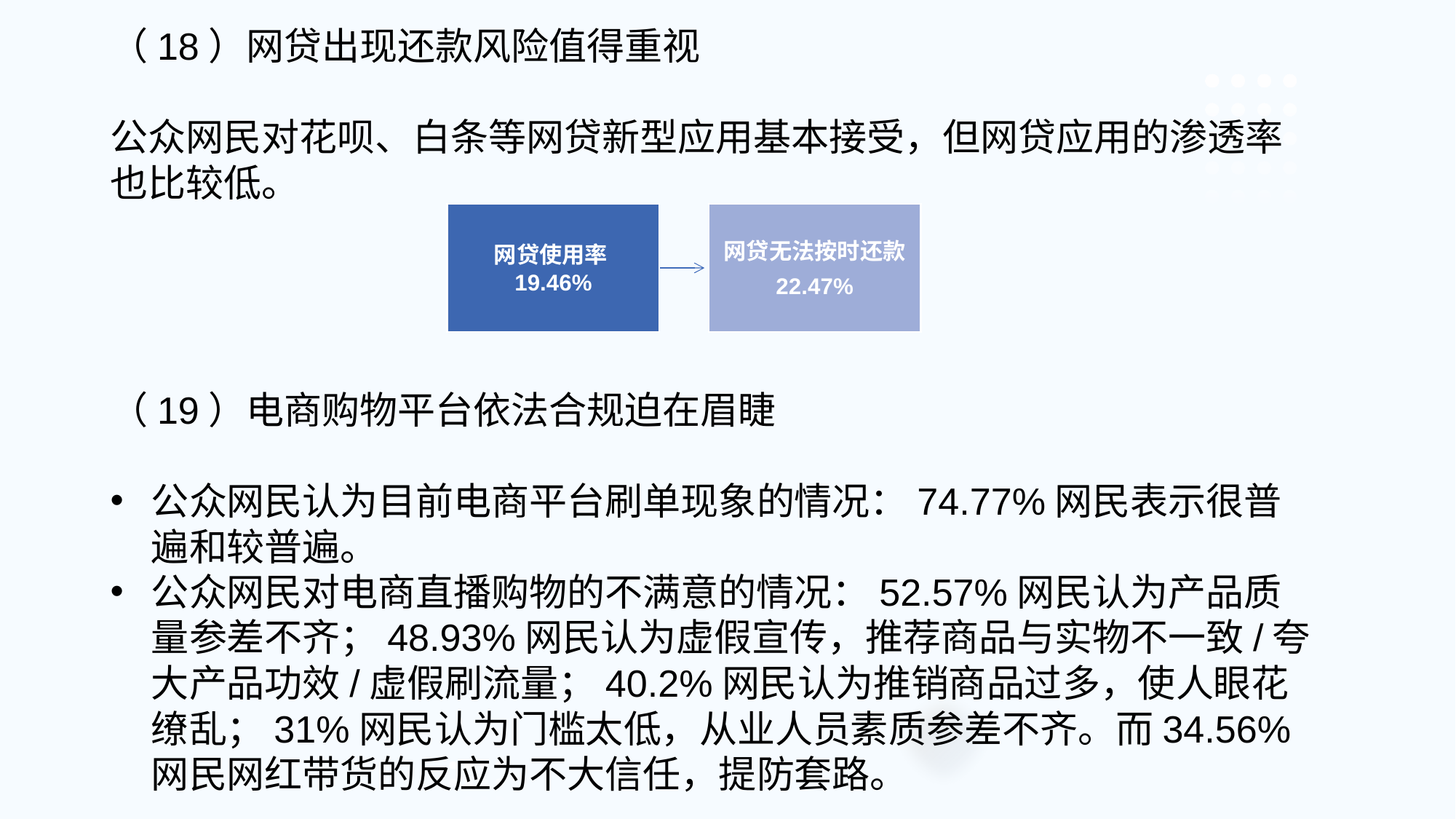

（18）网贷出现还款风险值得重视

公众网民对花呗、白条等网贷新型应用基本接受，但网贷应用的渗透率也比较低。

（19）电商购物平台依法合规迫在眉睫

公众网民认为目前电商平台刷单现象的情况：74.77%网民表示很普遍和较普遍。
公众网民对电商直播购物的不满意的情况：52.57%网民认为产品质量参差不齐；48.93%网民认为虚假宣传，推荐商品与实物不一致/夸大产品功效/虚假刷流量；40.2%网民认为推销商品过多，使人眼花缭乱；31%网民认为门槛太低，从业人员素质参差不齐。而34.56%网民网红带货的反应为不大信任，提防套路。

网贷使用率19.46%
网贷无法按时还款
22.47%